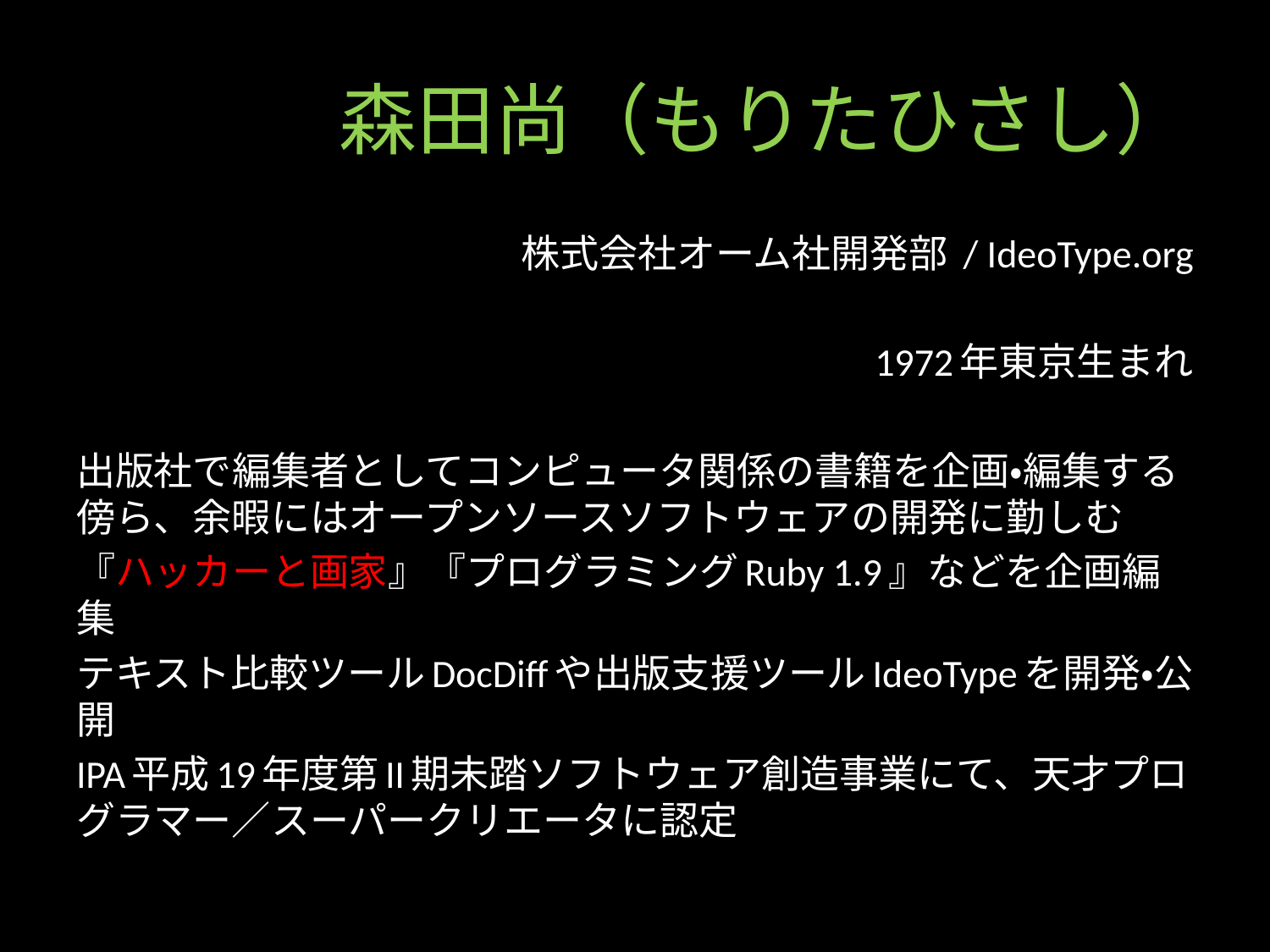

# 森田尚（もりたひさし）
株式会社オーム社開発部 / IdeoType.org

1972年東京生まれ

出版社で編集者としてコンピュータ関係の書籍を企画・編集する傍ら、余暇にはオープンソースソフトウェアの開発に勤しむ
『ハッカーと画家』『プログラミングRuby 1.9』などを企画編集
テキスト比較ツールDocDiffや出版支援ツールIdeoTypeを開発・公開
IPA平成19年度第II期未踏ソフトウェア創造事業にて、天才プログラマー／スーパークリエータに認定